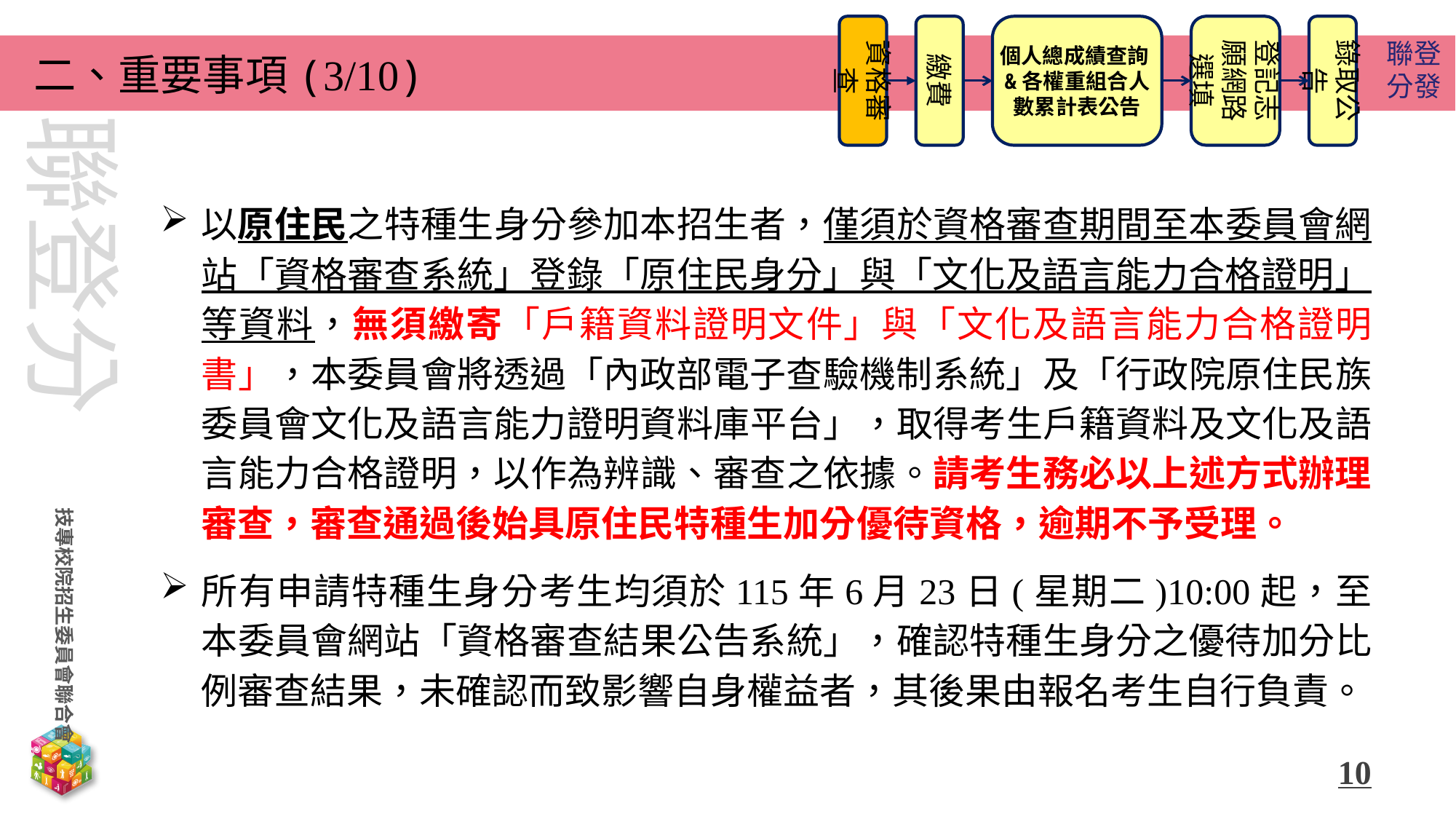

資格審查
繳費
個人總成績查詢&各權重組合人數累計表公告
登記志願網路選填
錄取公告
二、重要事項(3/10)
以原住民之特種生身分參加本招生者，僅須於資格審查期間至本委員會網站「資格審查系統」登錄「原住民身分」與「文化及語言能力合格證明」等資料，無須繳寄「戶籍資料證明文件」與「文化及語言能力合格證明書」，本委員會將透過「內政部電子查驗機制系統」及「行政院原住民族委員會文化及語言能力證明資料庫平台」，取得考生戶籍資料及文化及語言能力合格證明，以作為辨識、審查之依據。請考生務必以上述方式辦理審查，審查通過後始具原住民特種生加分優待資格，逾期不予受理。
所有申請特種生身分考生均須於115年6月23日(星期二)10:00起，至本委員會網站「資格審查結果公告系統」，確認特種生身分之優待加分比例審查結果，未確認而致影響自身權益者，其後果由報名考生自行負責。

10